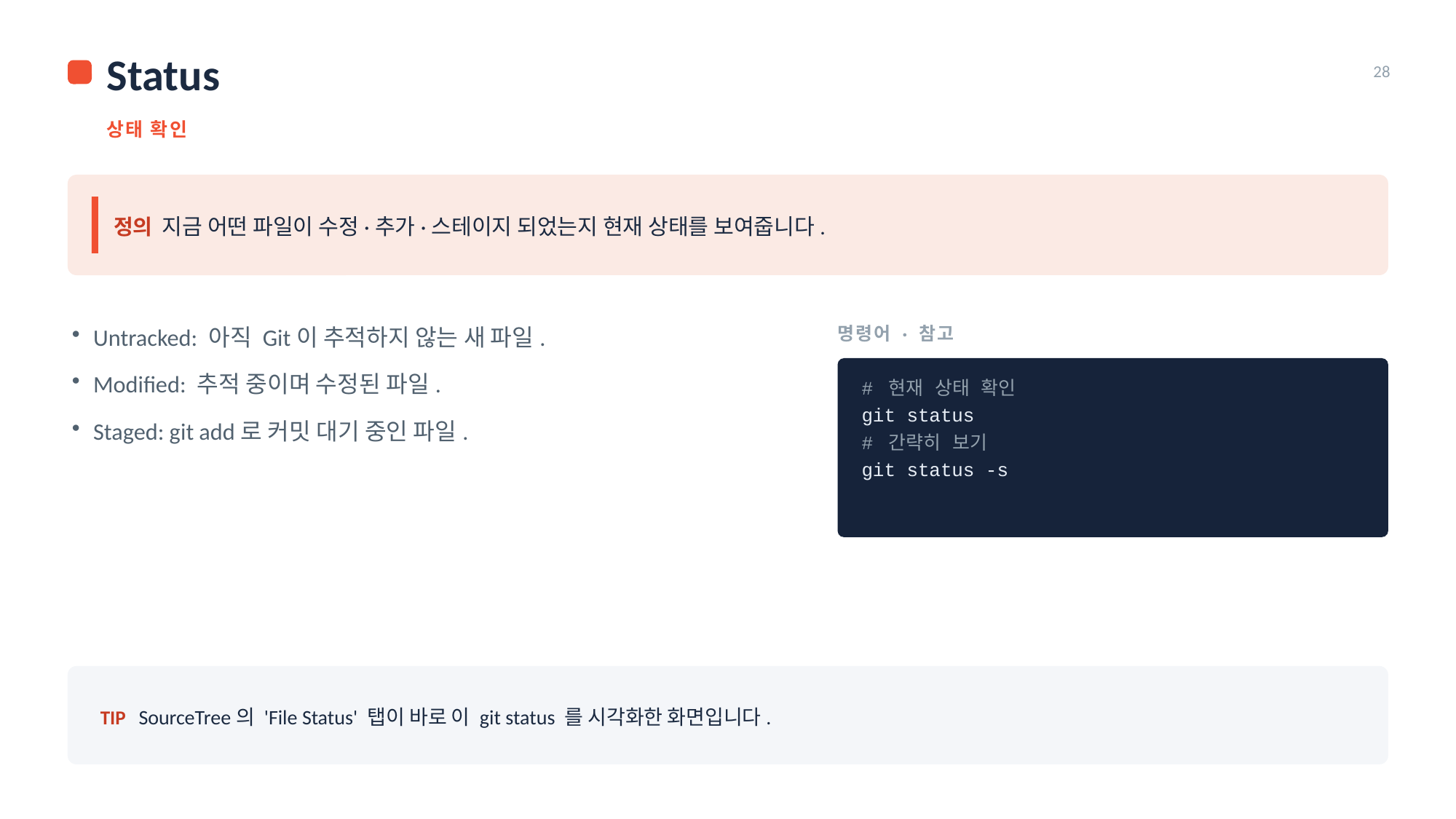

Status
28

상태 확인

정의  지금 어떤 파일이 수정·추가·스테이지 되었는지 현재 상태를 보여줍니다.

명령어 · 참고
Untracked: 아직 Git이 추적하지 않는 새 파일.
Modified: 추적 중이며 수정된 파일.
Staged: git add로 커밋 대기 중인 파일.

# 현재 상태 확인
git status
# 간략히 보기
git status -s

TIP   SourceTree의 'File Status' 탭이 바로 이 git status 를 시각화한 화면입니다.